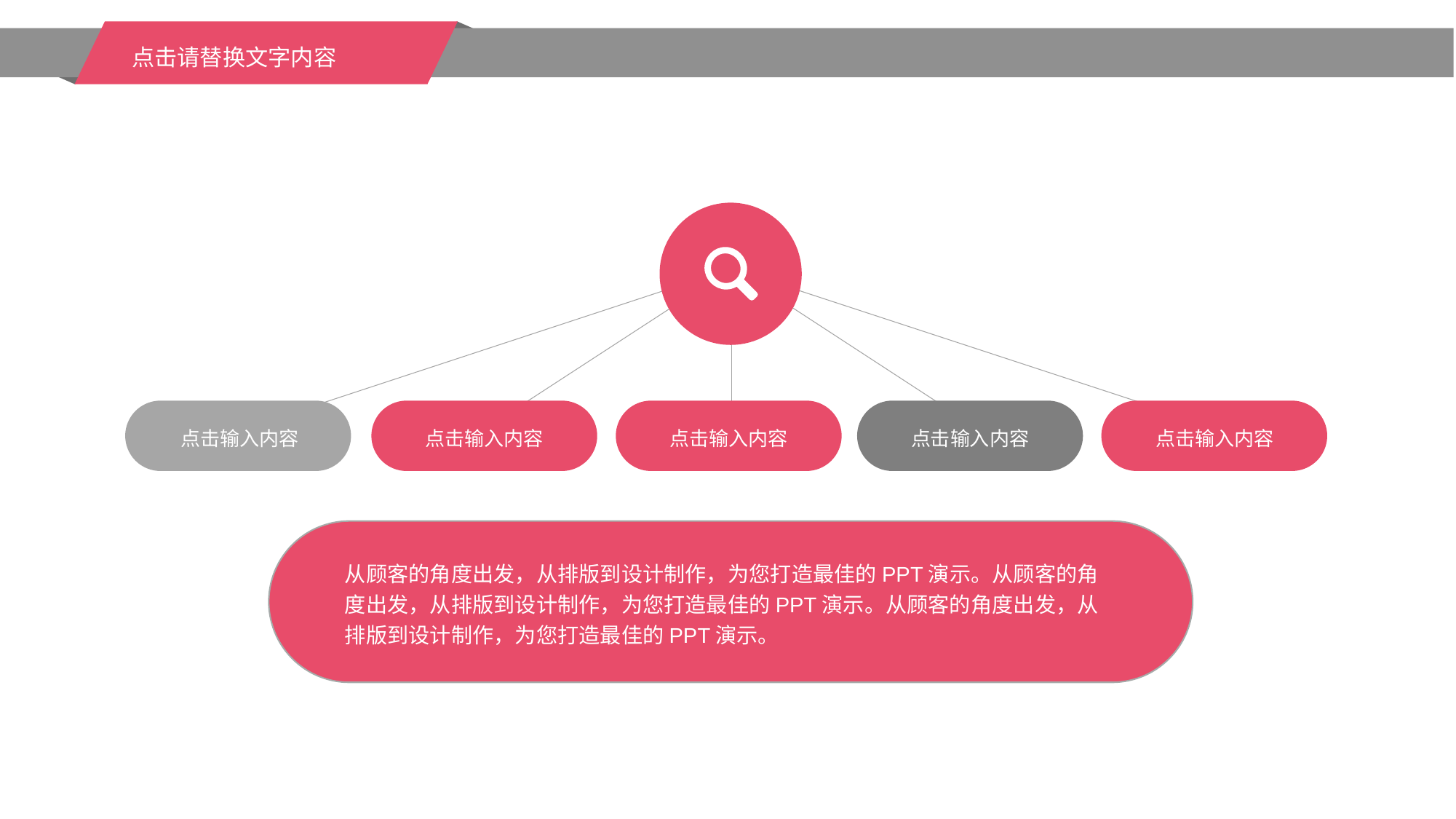

点击请替换文字内容

点击输入内容
点击输入内容
点击输入内容
点击输入内容
点击输入内容

从顾客的角度出发，从排版到设计制作，为您打造最佳的PPT演示。从顾客的角度出发，从排版到设计制作，为您打造最佳的PPT演示。从顾客的角度出发，从排版到设计制作，为您打造最佳的PPT演示。